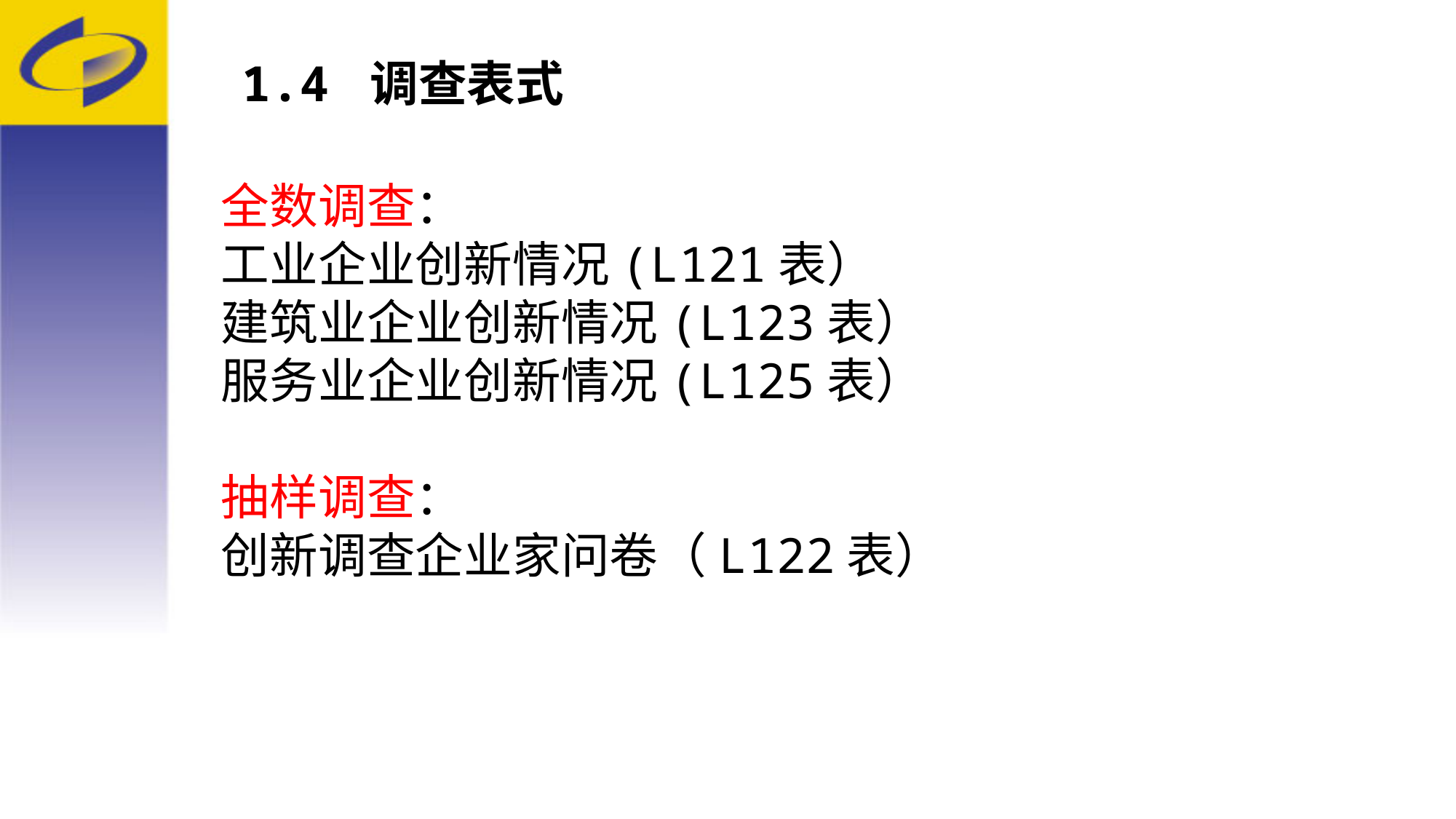

1.4 调查表式
全数调查：
工业企业创新情况(L121表）
建筑业企业创新情况(L123表）
服务业企业创新情况(L125表）

抽样调查：
创新调查企业家问卷（L122表）